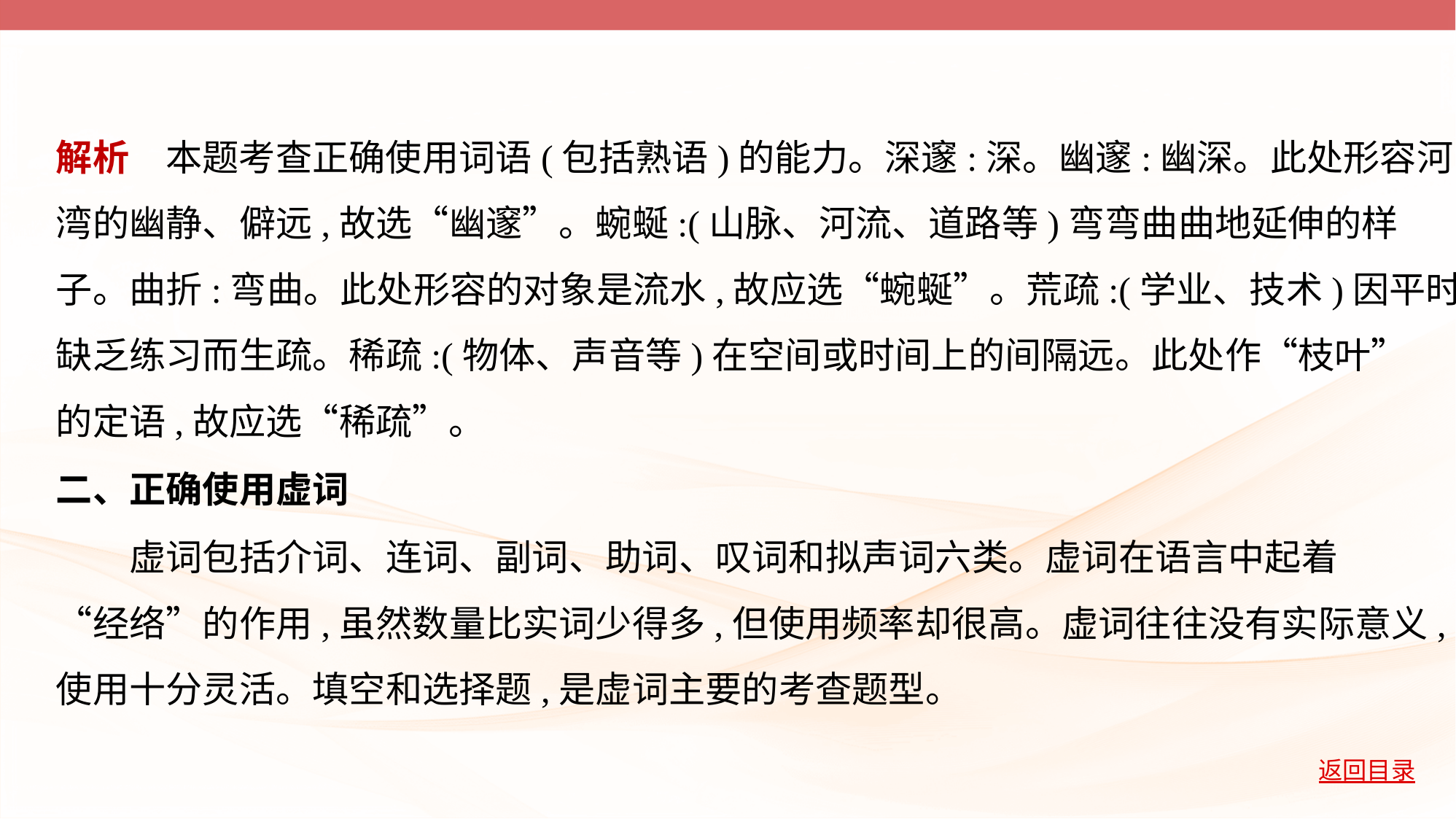

解析　本题考查正确使用词语(包括熟语)的能力。深邃:深。幽邃:幽深。此处形容河
湾的幽静、僻远,故选“幽邃”。蜿蜒:(山脉、河流、道路等)弯弯曲曲地延伸的样
子。曲折:弯曲。此处形容的对象是流水,故应选“蜿蜒”。荒疏:(学业、技术)因平时
缺乏练习而生疏。稀疏:(物体、声音等)在空间或时间上的间隔远。此处作“枝叶”
的定语,故应选“稀疏”。
二、正确使用虚词
　　虚词包括介词、连词、副词、助词、叹词和拟声词六类。虚词在语言中起着
“经络”的作用,虽然数量比实词少得多,但使用频率却很高。虚词往往没有实际意义,
使用十分灵活。填空和选择题,是虚词主要的考查题型。